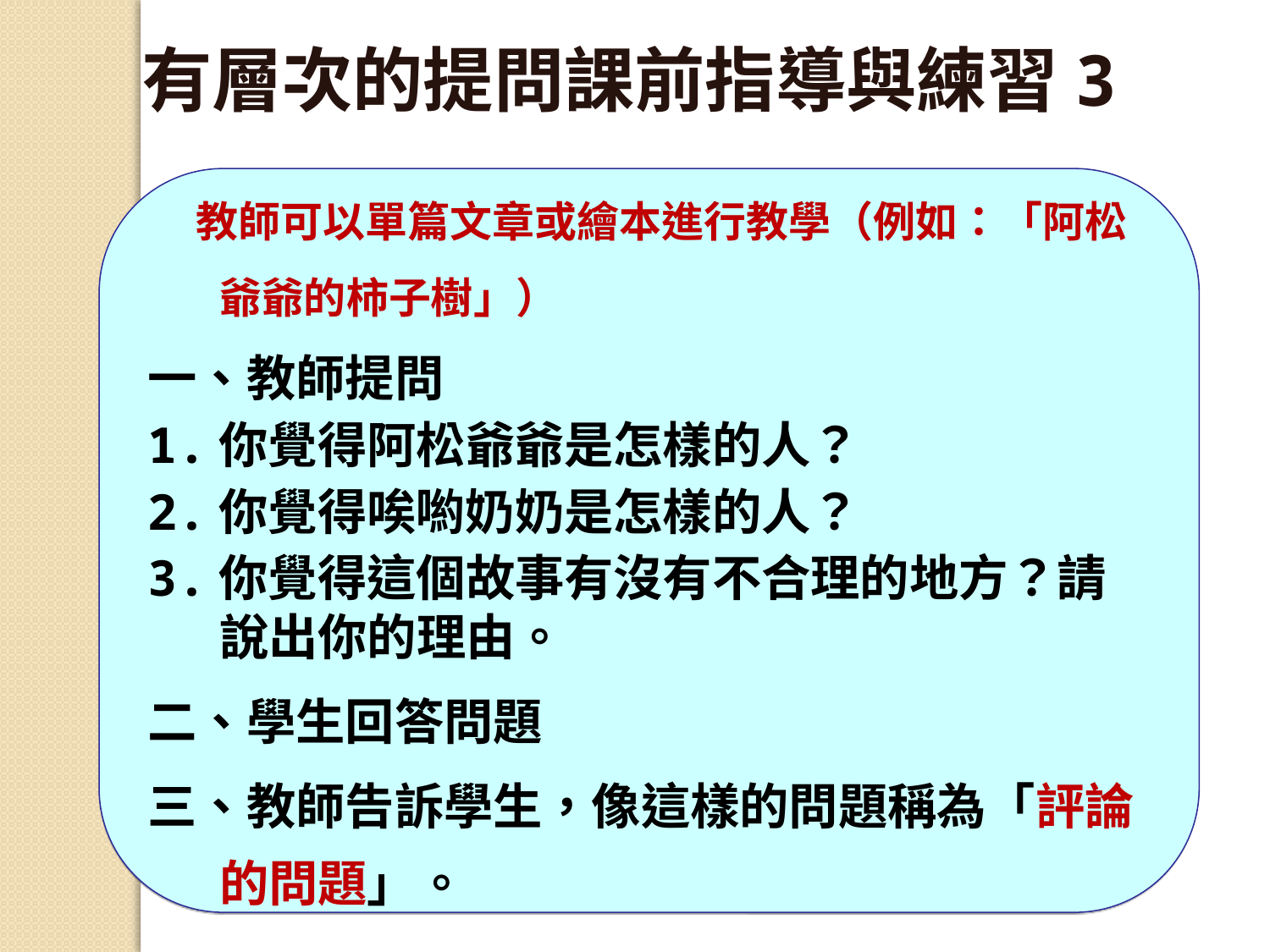

有層次的提問課前指導與練習3
    教師可以單篇文章或繪本進行教學（例如：「阿松爺爺的柿子樹」）
一、教師提問
1.你覺得阿松爺爺是怎樣的人？
2.你覺得唉喲奶奶是怎樣的人？
3.你覺得這個故事有沒有不合理的地方？請說出你的理由。
二、學生回答問題
三、教師告訴學生，像這樣的問題稱為「評論的問題」。